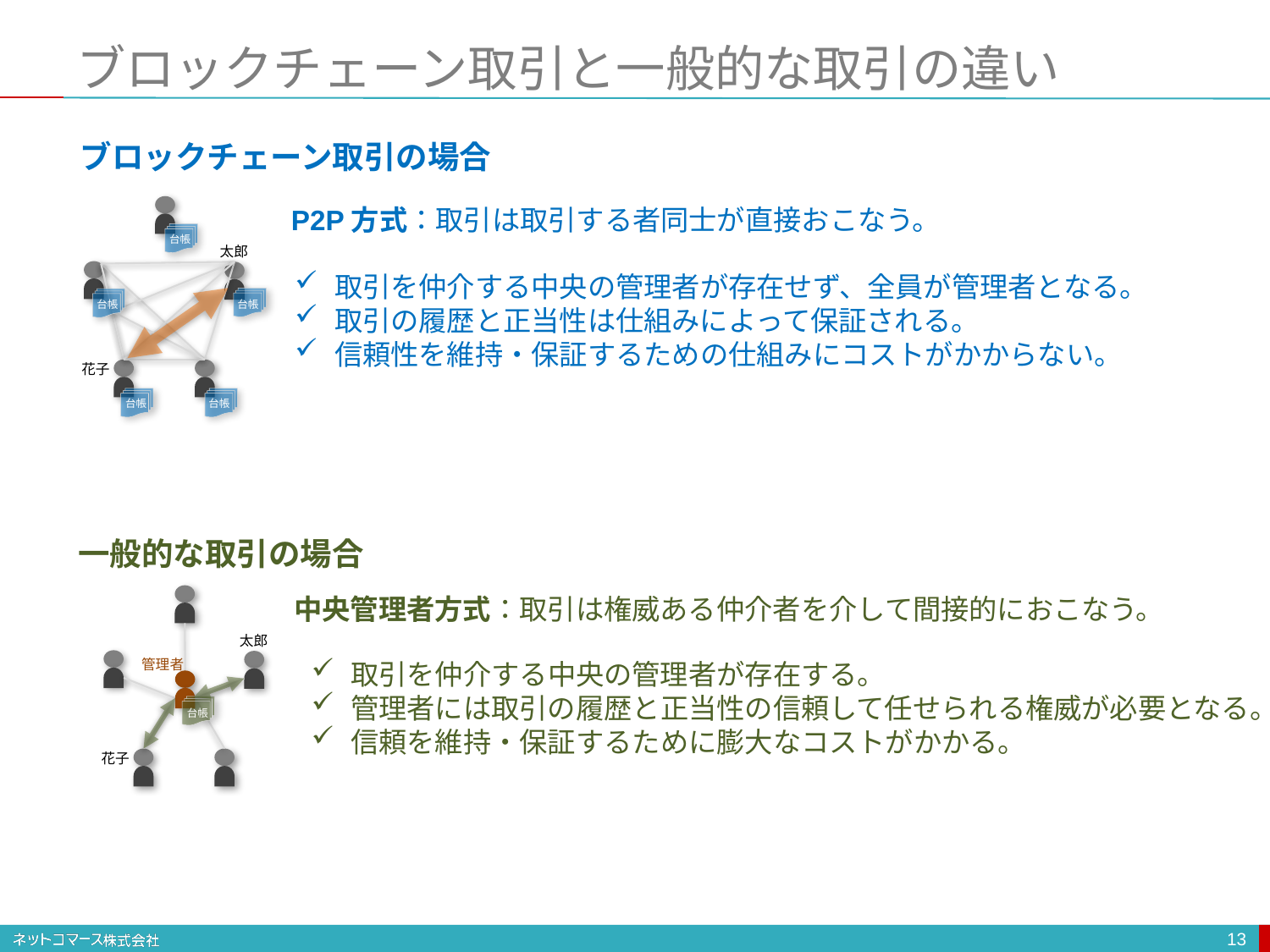

# ブロックチェーン取引と一般的な取引の違い
ブロックチェーン取引の場合

P2P方式：取引は取引する者同士が直接おこなう。

台帳
太郎

取引を仲介する中央の管理者が存在せず、全員が管理者となる。
取引の履歴と正当性は仕組みによって保証される。
信頼性を維持・保証するための仕組みにコストがかからない。

台帳
台帳
花子

台帳
台帳
一般的な取引の場合

中央管理者方式：取引は権威ある仲介者を介して間接的におこなう。
太郎
管理者

取引を仲介する中央の管理者が存在する。
管理者には取引の履歴と正当性の信頼して任せられる権威が必要となる。
信頼を維持・保証するために膨大なコストがかかる。

台帳
花子

13